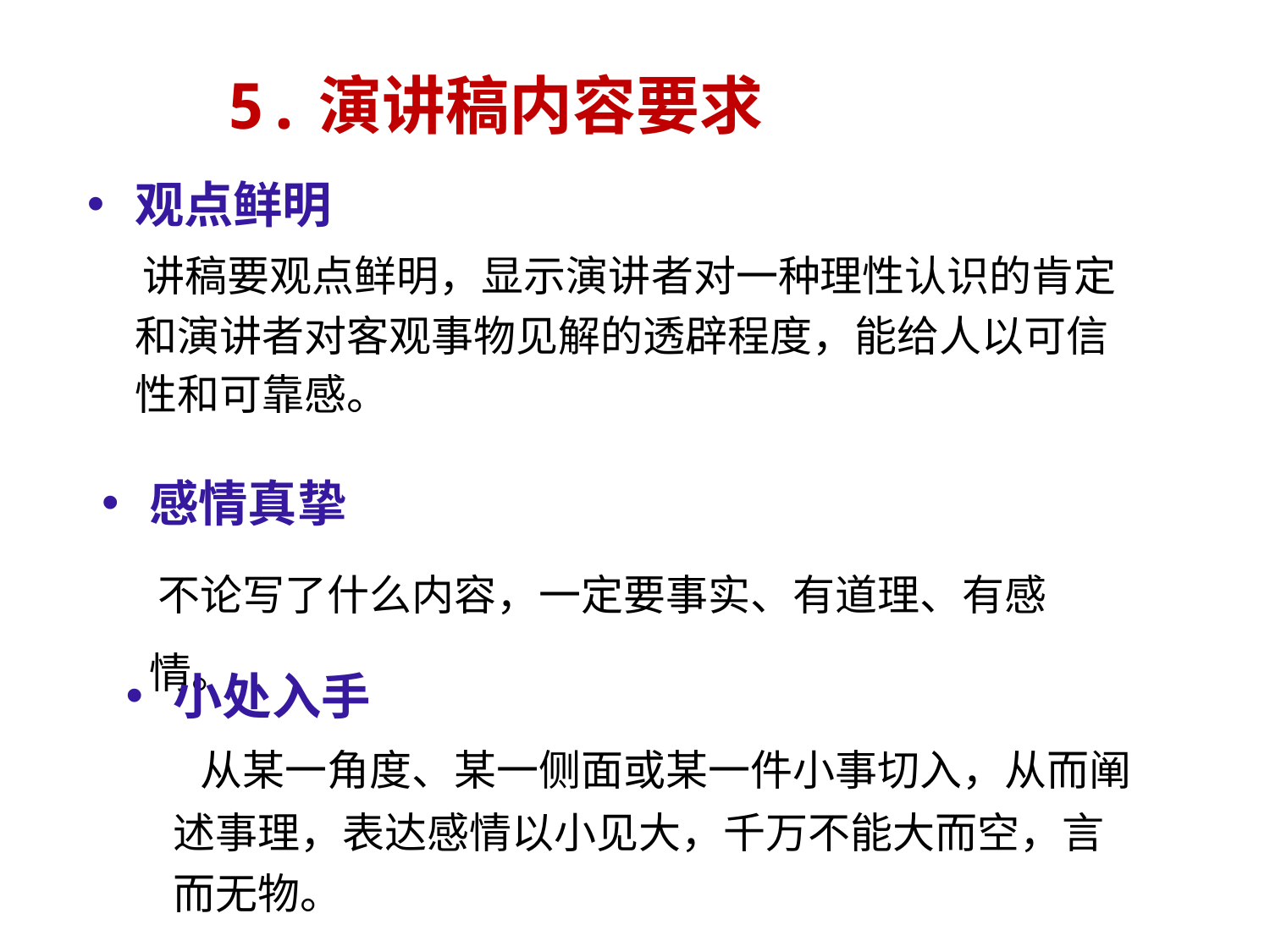

# 5.演讲稿内容要求
观点鲜明
    讲稿要观点鲜明，显示演讲者对一种理性认识的肯定和演讲者对客观事物见解的透辟程度，能给人以可信性和可靠感。
感情真挚
    不论写了什么内容，一定要事实、有道理、有感情。
小处入手
      从某一角度、某一侧面或某一件小事切入，从而阐述事理，表达感情以小见大，千万不能大而空，言而无物。